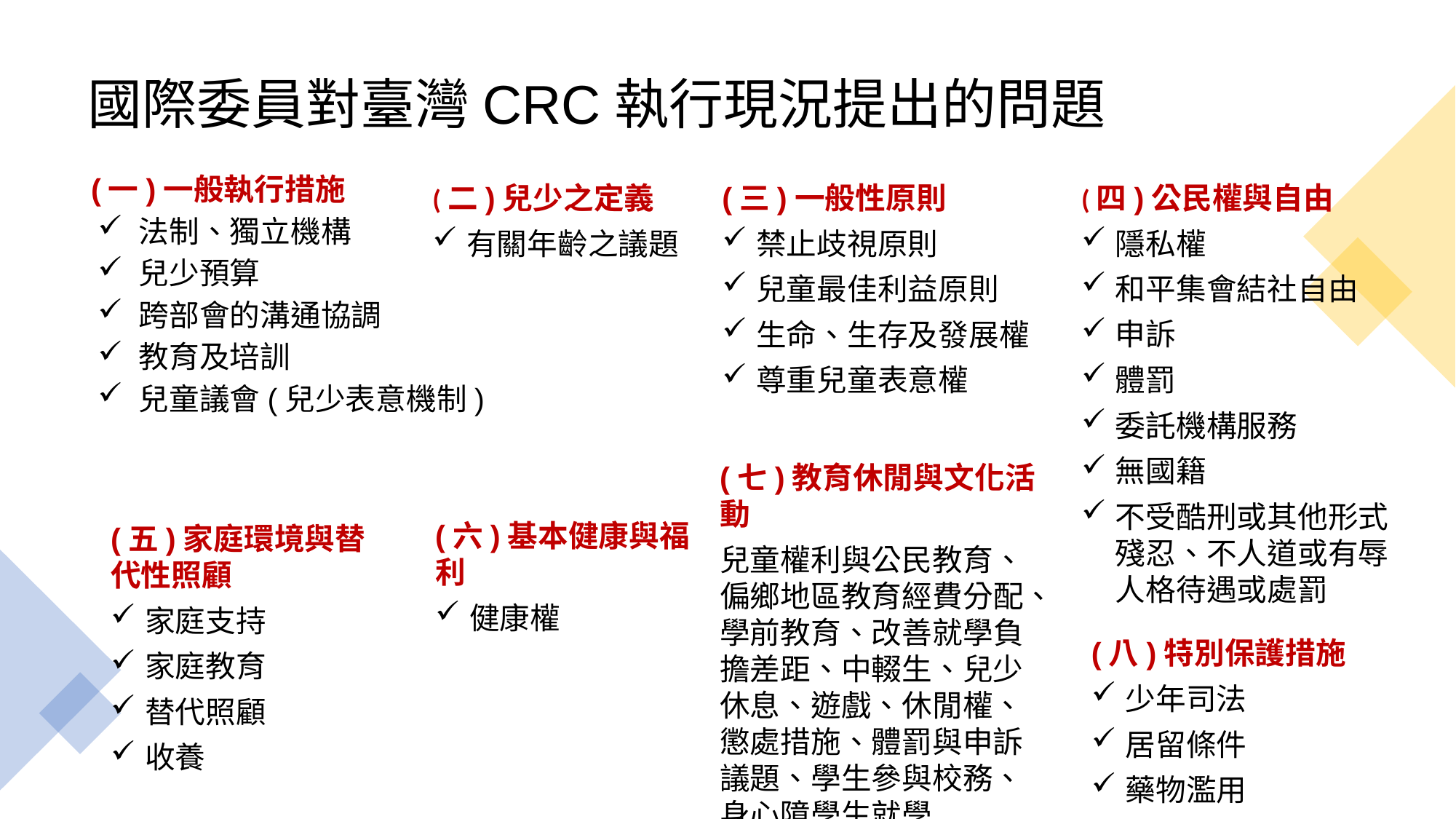

# 國際委員對臺灣CRC執行現況提出的問題

(一)一般執行措施
法制、獨立機構
兒少預算
跨部會的溝通協調
教育及培訓
兒童議會(兒少表意機制)
(二)兒少之定義
有關年齡之議題
(三)一般性原則
禁止歧視原則
兒童最佳利益原則
生命、生存及發展權
尊重兒童表意權
(四)公民權與自由
隱私權
和平集會結社自由
申訴
體罰
委託機構服務
無國籍
不受酷刑或其他形式殘忍、不人道或有辱人格待遇或處罰

(七)教育休閒與文化活動
兒童權利與公民教育、偏鄉地區教育經費分配、學前教育、改善就學負擔差距、中輟生、兒少休息、遊戲、休閒權、懲處措施、體罰與申訴議題、學生參與校務、身心障學生就學
(六)基本健康與福利
健康權
(五)家庭環境與替代性照顧
家庭支持
家庭教育
替代照顧
收養

(八)特別保護措施
少年司法
居留條件
藥物濫用